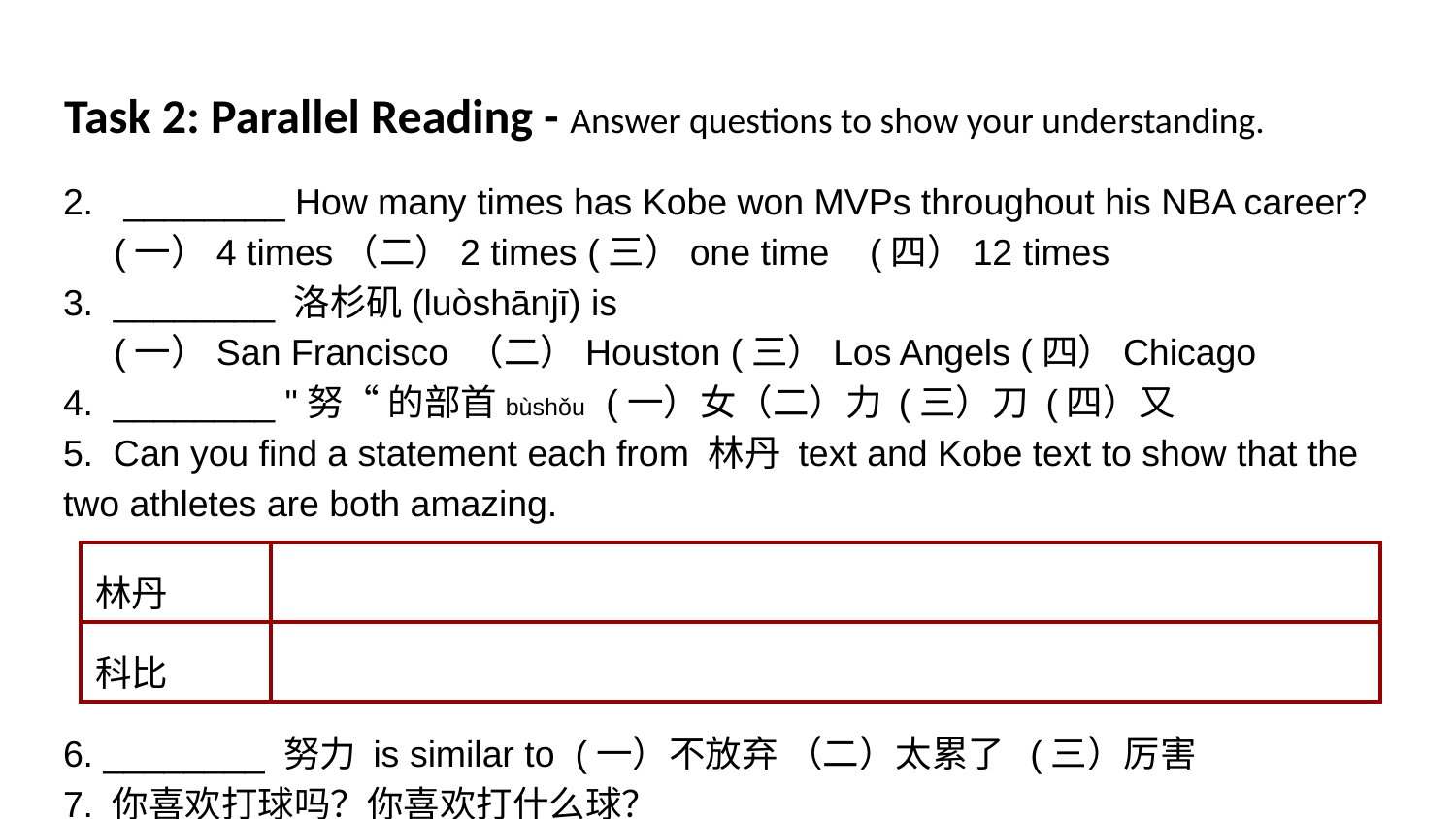

# Task 2: Parallel Reading - Answer questions to show your understanding.
2.   ________ How many times has Kobe won MVPs throughout his NBA career?
     (一）4 times（二）2 times (三）one time    (四）12 times
3.  ________ 洛杉矶(luòshānjī) is
     (一）San Francisco （二）Houston (三）Los Angels (四）Chicago
4.  ________ "努“ 的部首bùshǒu   (一）女（二）力 (三）刀 (四）又
5.  Can you find a statement each from 林丹 text and Kobe text to show that the two athletes are both amazing.

6. ________ 努力 is similar to  (一）不放弃 （二）太累了  (三）厉害
7. 你喜欢打球吗？你喜欢打什么球？
| 林丹 |  |
| --- | --- |
| 科比 |  |